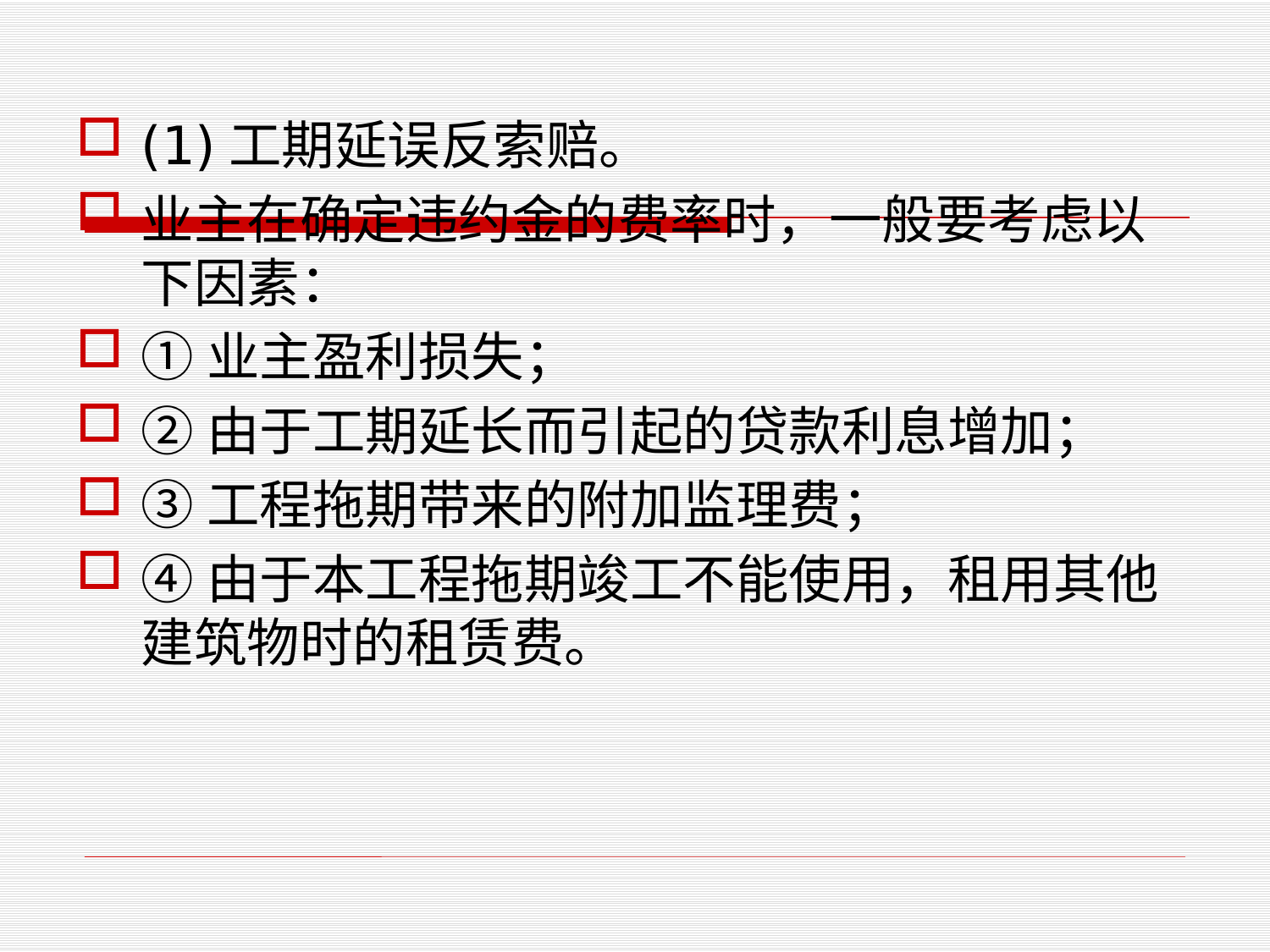

(1)工期延误反索赔。
业主在确定违约金的费率时，一般要考虑以下因素：
①业主盈利损失；
②由于工期延长而引起的贷款利息增加；
③工程拖期带来的附加监理费；
④由于本工程拖期竣工不能使用，租用其他建筑物时的租赁费。